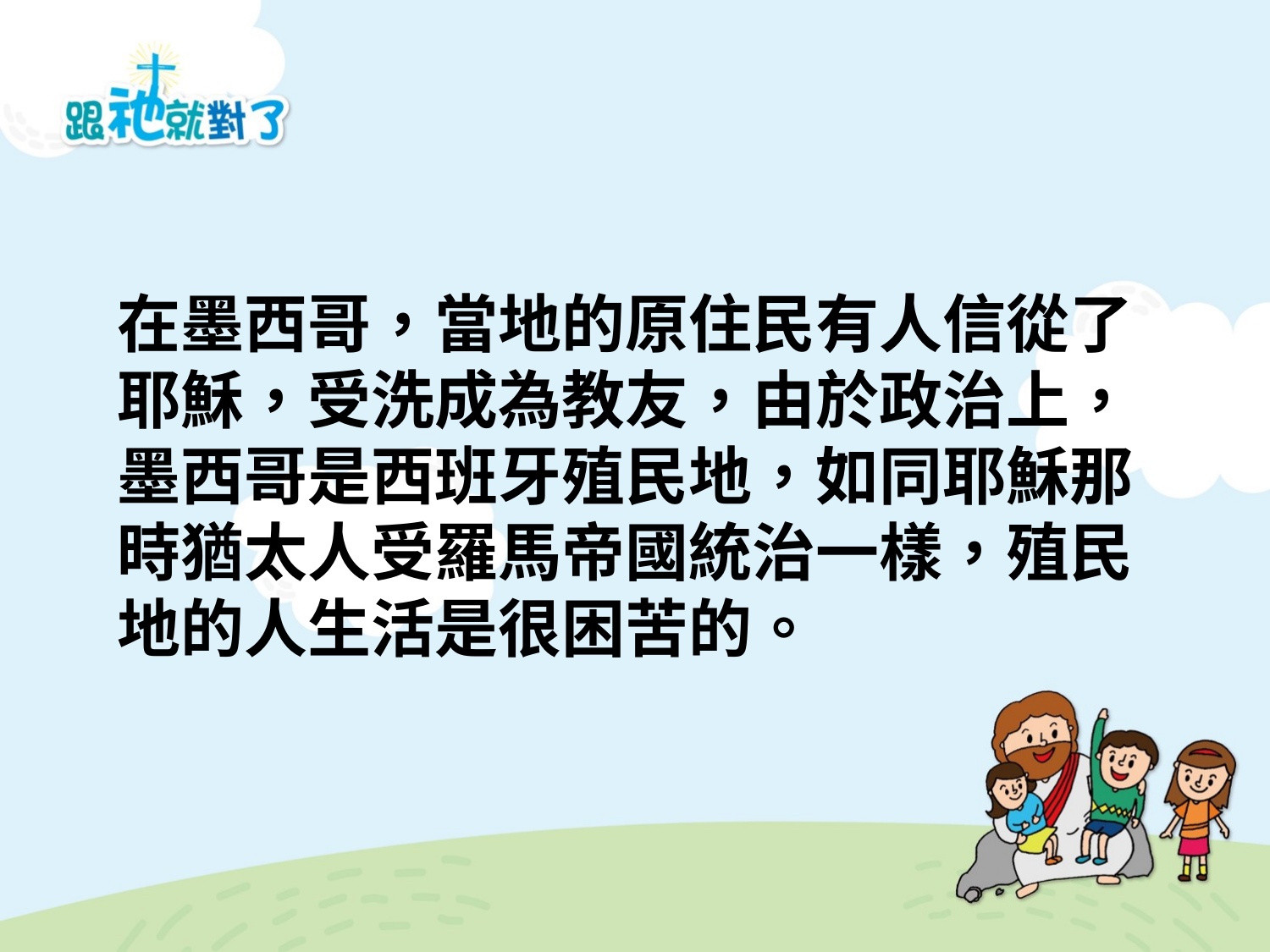

在墨西哥，當地的原住民有人信從了耶穌，受洗成為教友，由於政治上，墨西哥是西班牙殖民地，如同耶穌那時猶太人受羅馬帝國統治一樣，殖民地的人生活是很困苦的。